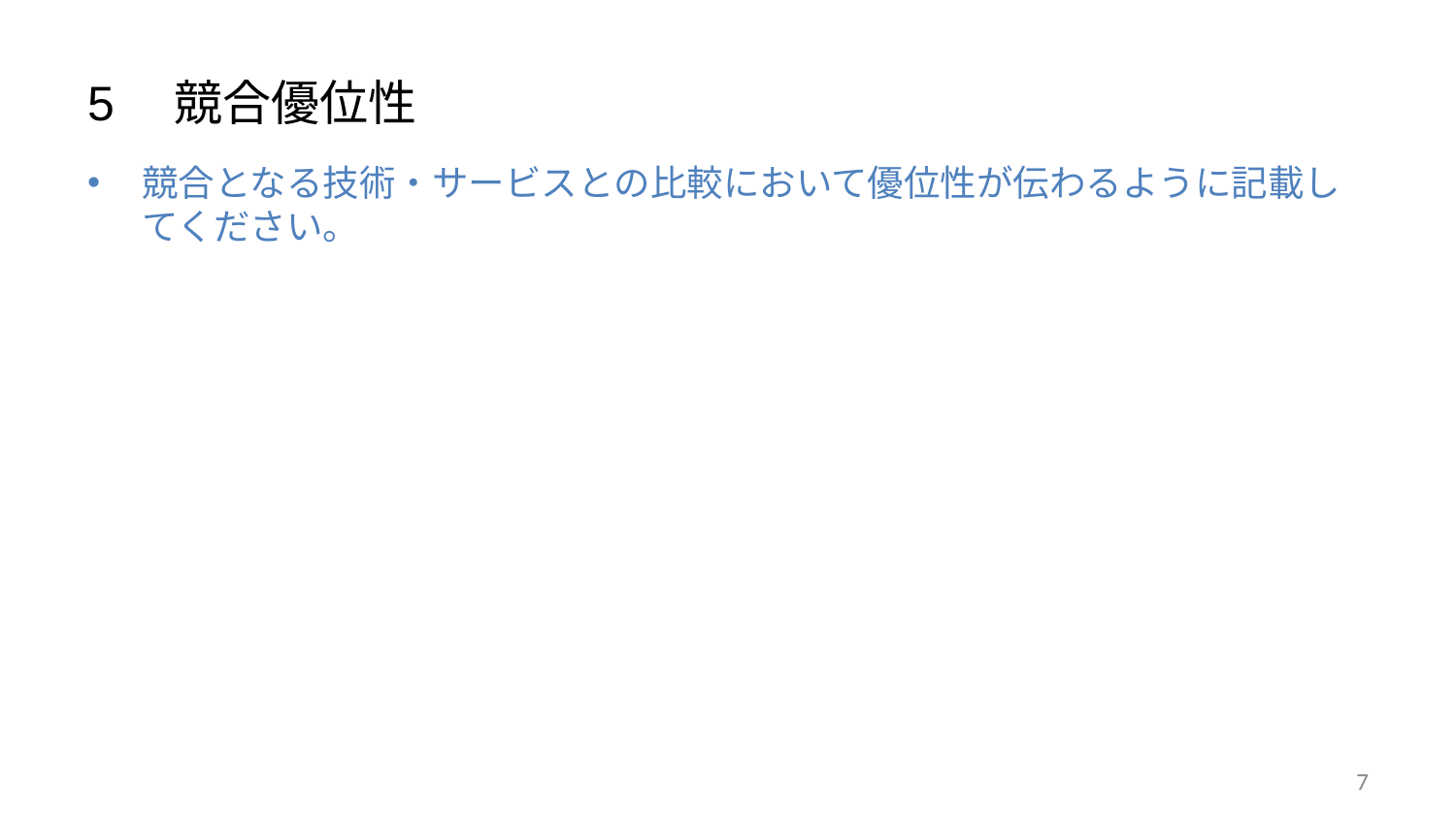

# 5　競合優位性
競合となる技術・サービスとの比較において優位性が伝わるように記載してください。
7